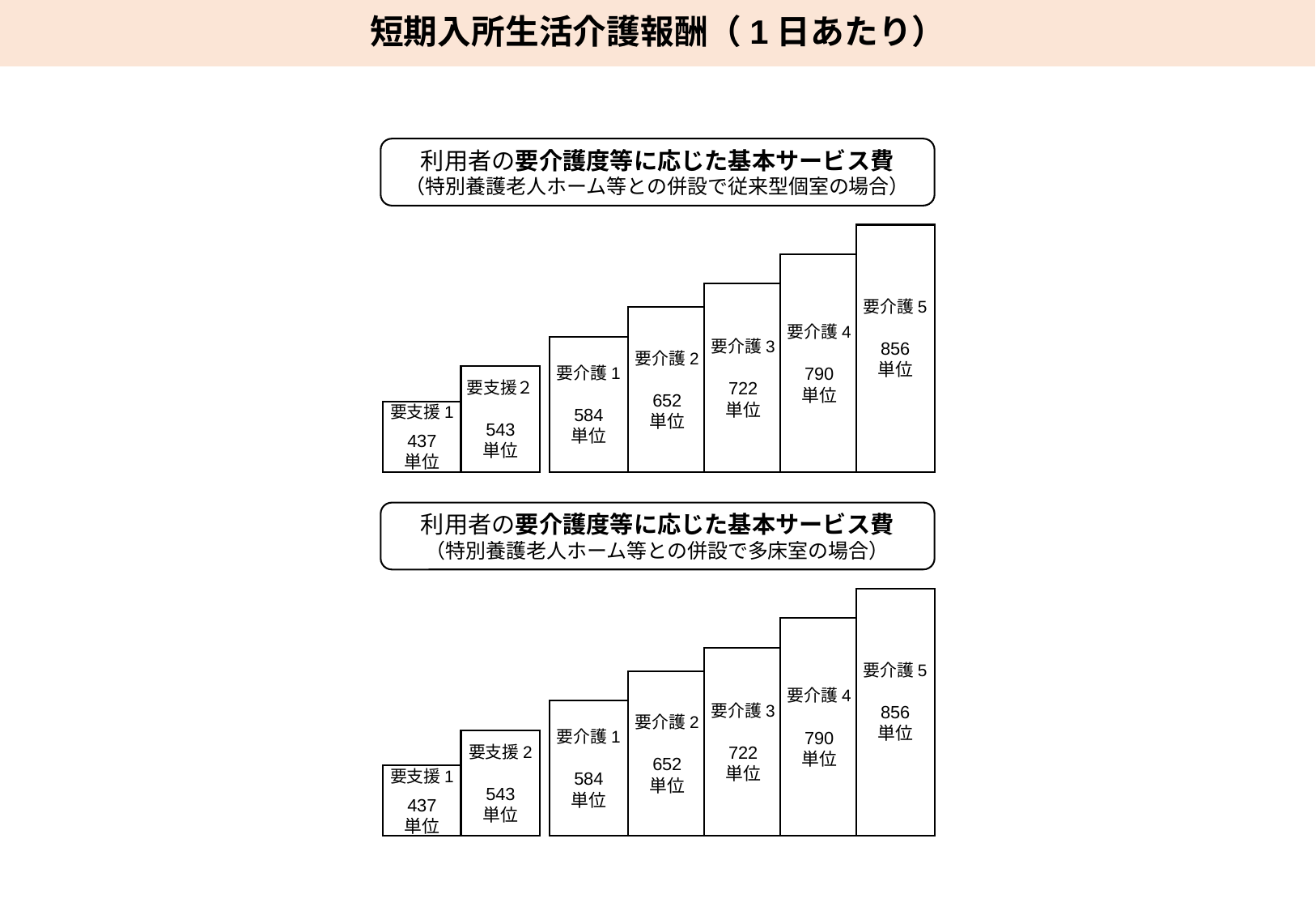

短期入所生活介護報酬（1日あたり）
利用者の要介護度等に応じた基本サービス費
（特別養護老人ホーム等との併設で従来型個室の場合）
要介護5

856
単位

要介護4

790
単位
要介護3

722
単位
要介護2

652
単位
要介護1

584
単位
要支援２

543
単位
要支援1

437
単位
利用者の要介護度等に応じた基本サービス費
（特別養護老人ホーム等との併設で多床室の場合）
要介護5

856
単位

要介護4

790
単位
要介護3

722
単位
要介護2

652
単位
要介護1

584
単位
要支援2

543
単位
要支援1

437
単位